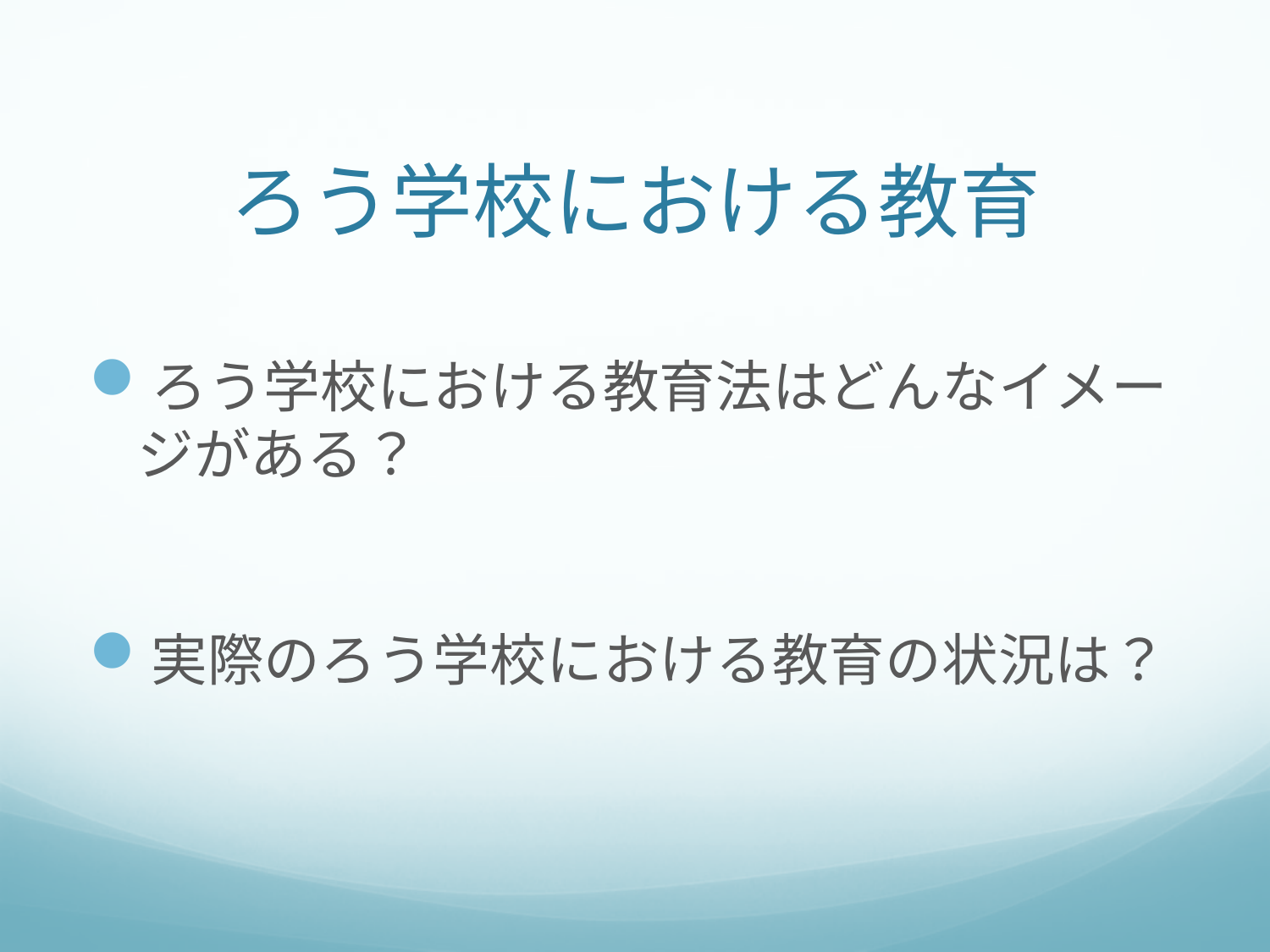

# ろう学校における教育

ろう学校における教育法はどんなイメージがある？

実際のろう学校における教育の状況は？